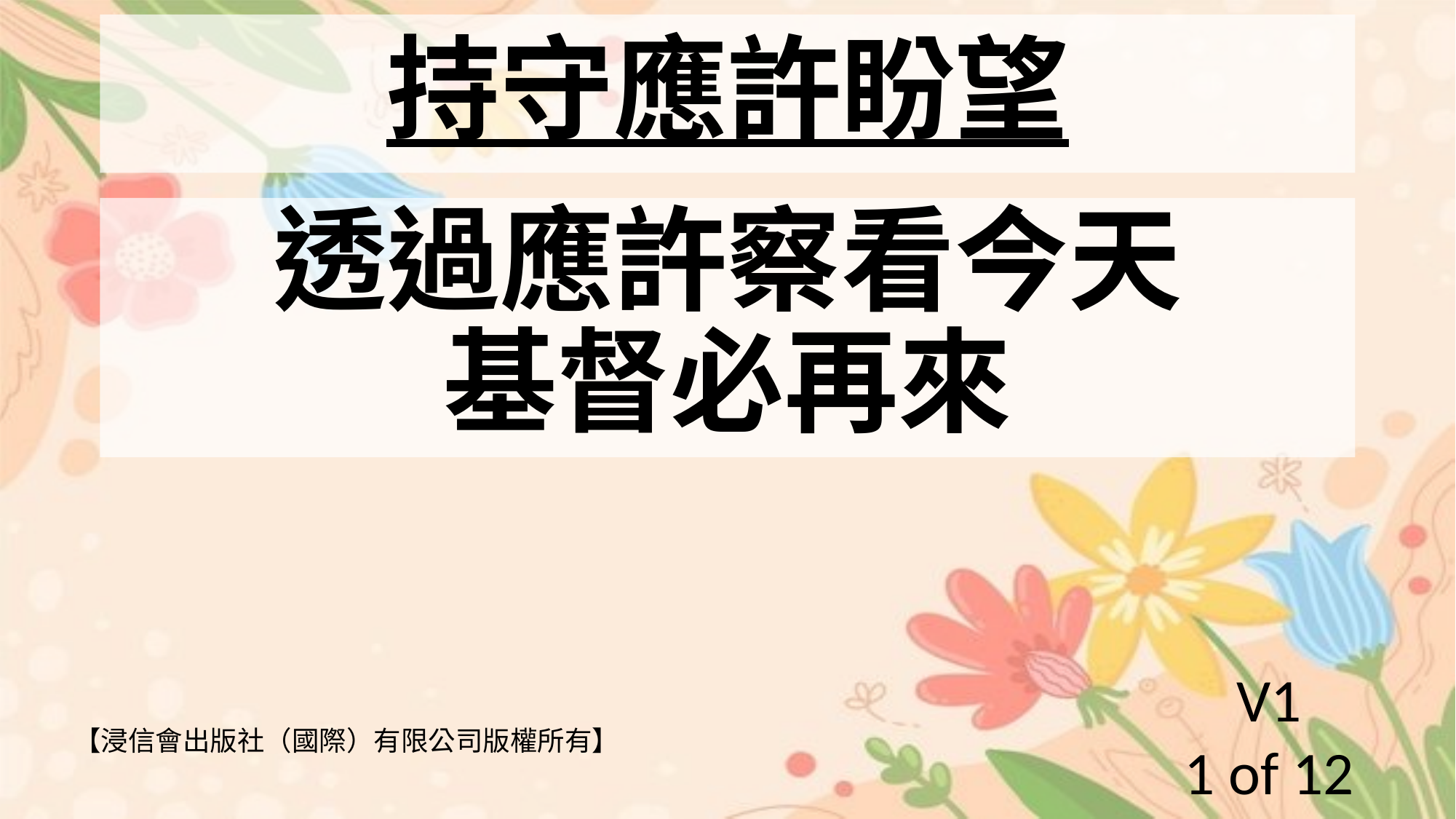

持守應許盼望
透過應許察看今天
基督必再來
V1
1 of 12
【浸信會出版社（國際）有限公司版權所有】